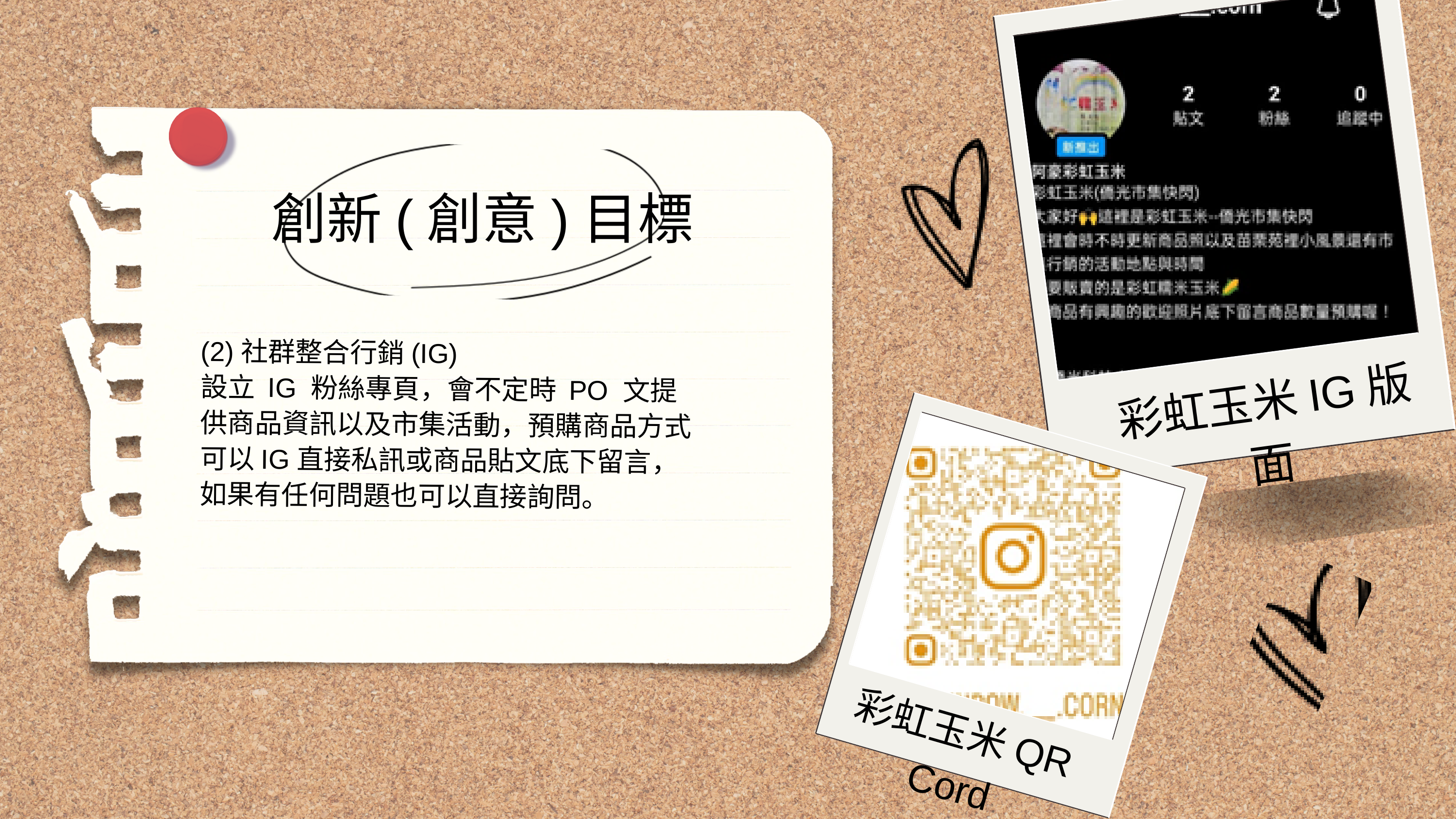

創新(創意)目標
(2)社群整合行銷(IG)
設立 IG 粉絲專頁，會不定時 PO 文提供商品資訊以及市集活動，預購商品方式可以IG直接私訊或商品貼文底下留言，如果有任何問題也可以直接詢問。
彩虹玉米IG版面

彩虹玉米QR Cord